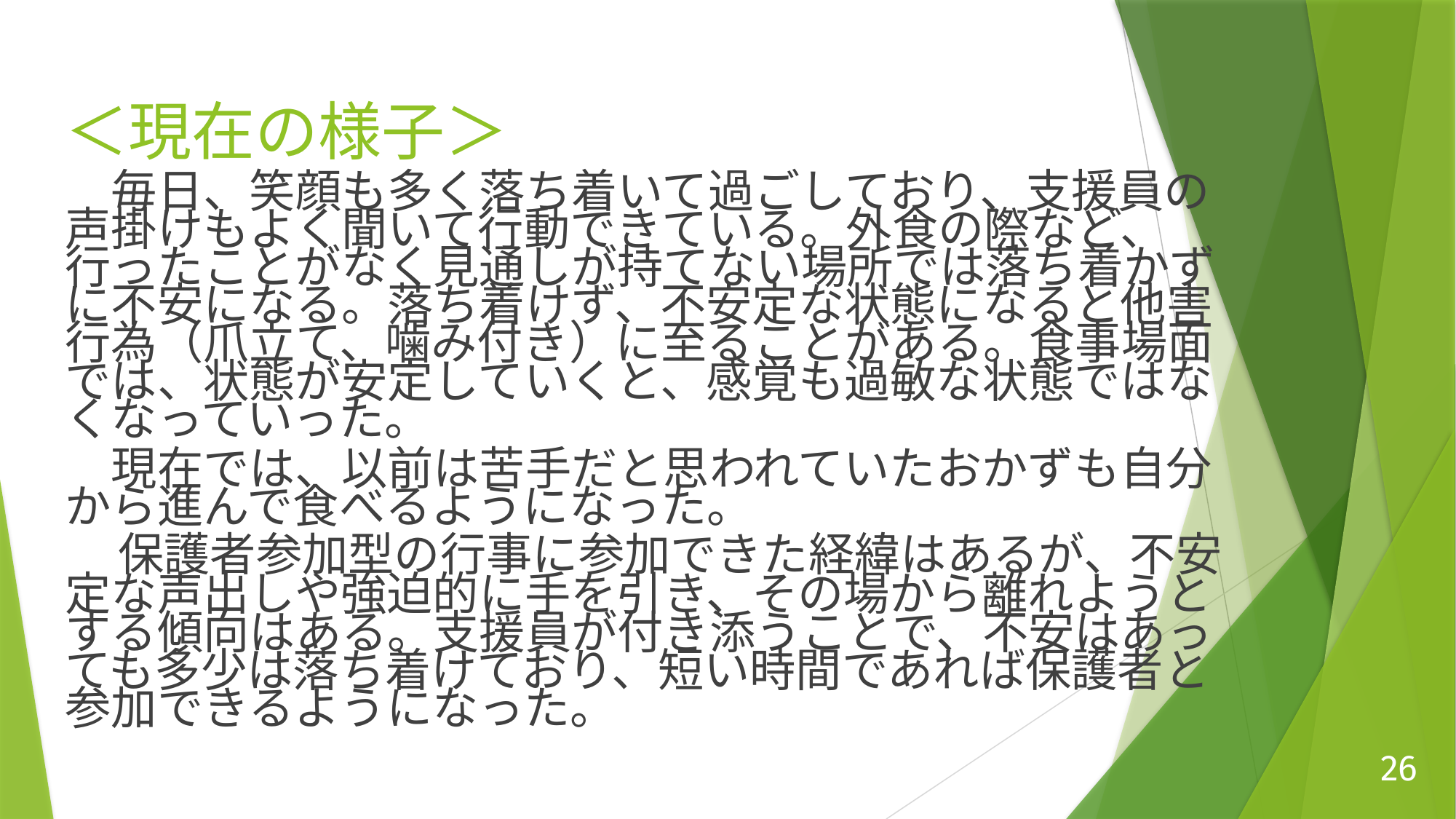

＜現在の様子＞
　毎日、笑顔も多く落ち着いて過ごしており、支援員の声掛けもよく聞いて行動できている。外食の際など、行ったことがなく見通しが持てない場所では落ち着かずに不安になる。落ち着けず、不安定な状態になると他害行為（爪立て、噛み付き）に至ることがある。食事場面では、状態が安定していくと、感覚も過敏な状態ではなくなっていった。
　現在では、以前は苦手だと思われていたおかずも自分から進んで食べるようになった。
　保護者参加型の行事に参加できた経緯はあるが、不安定な声出しや強迫的に手を引き、その場から離れようとする傾向はある。支援員が付き添うことで、不安はあっても多少は落ち着けており、短い時間であれば保護者と参加できるようになった。
26